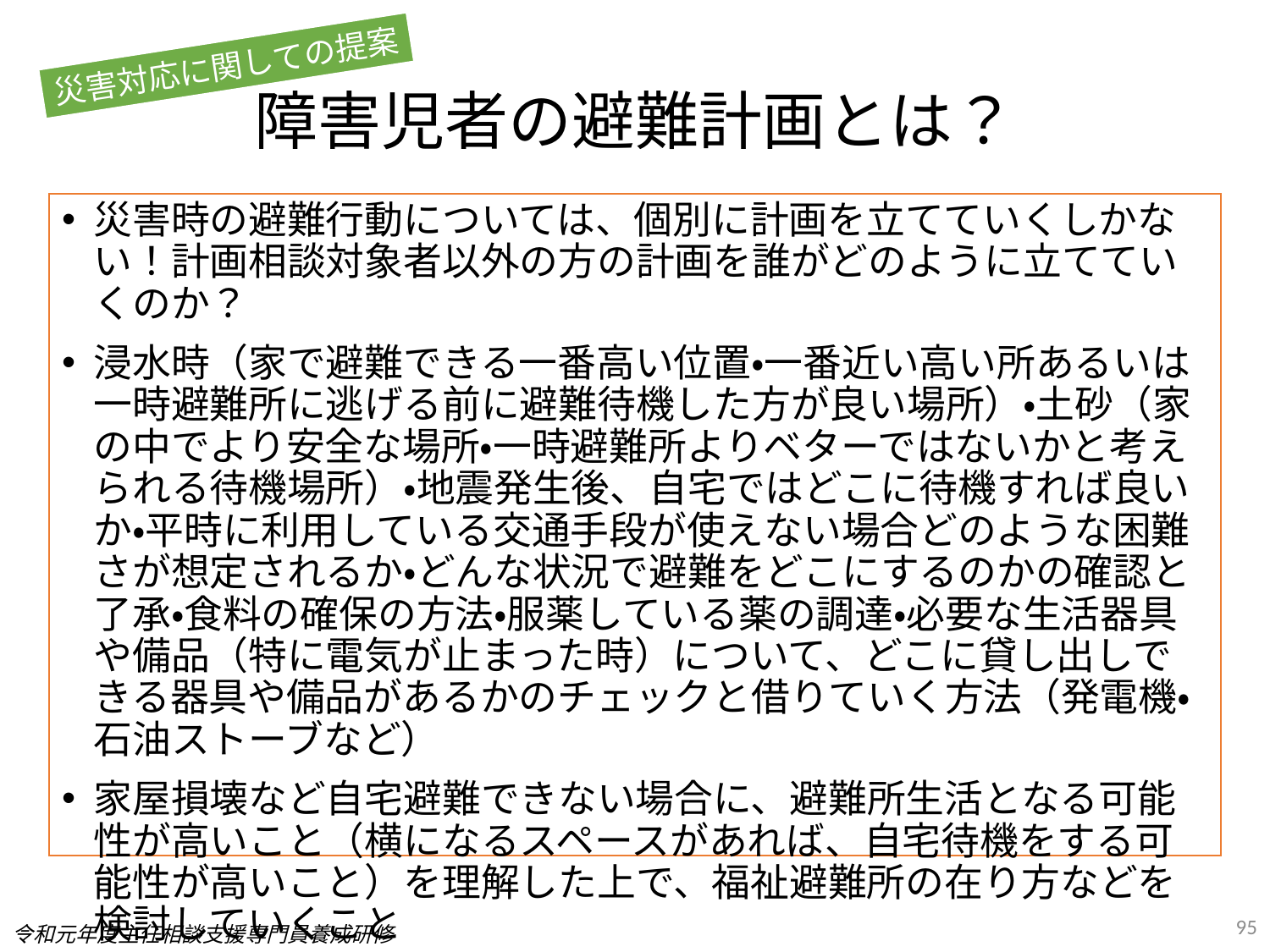

災害対応に関しての提案
# 障害児者の避難計画とは？
災害時の避難行動については、個別に計画を立てていくしかない！計画相談対象者以外の方の計画を誰がどのように立てていくのか？
浸水時（家で避難できる一番高い位置・一番近い高い所あるいは一時避難所に逃げる前に避難待機した方が良い場所）・土砂（家の中でより安全な場所・一時避難所よりベターではないかと考えられる待機場所）・地震発生後、自宅ではどこに待機すれば良いか・平時に利用している交通手段が使えない場合どのような困難さが想定されるか・どんな状況で避難をどこにするのかの確認と了承・食料の確保の方法・服薬している薬の調達・必要な生活器具や備品（特に電気が止まった時）について、どこに貸し出しできる器具や備品があるかのチェックと借りていく方法（発電機・石油ストーブなど）
家屋損壊など自宅避難できない場合に、避難所生活となる可能性が高いこと（横になるスペースがあれば、自宅待機をする可能性が高いこと）を理解した上で、福祉避難所の在り方などを検討していくこと
95
令和元年度主任相談支援専門員養成研修